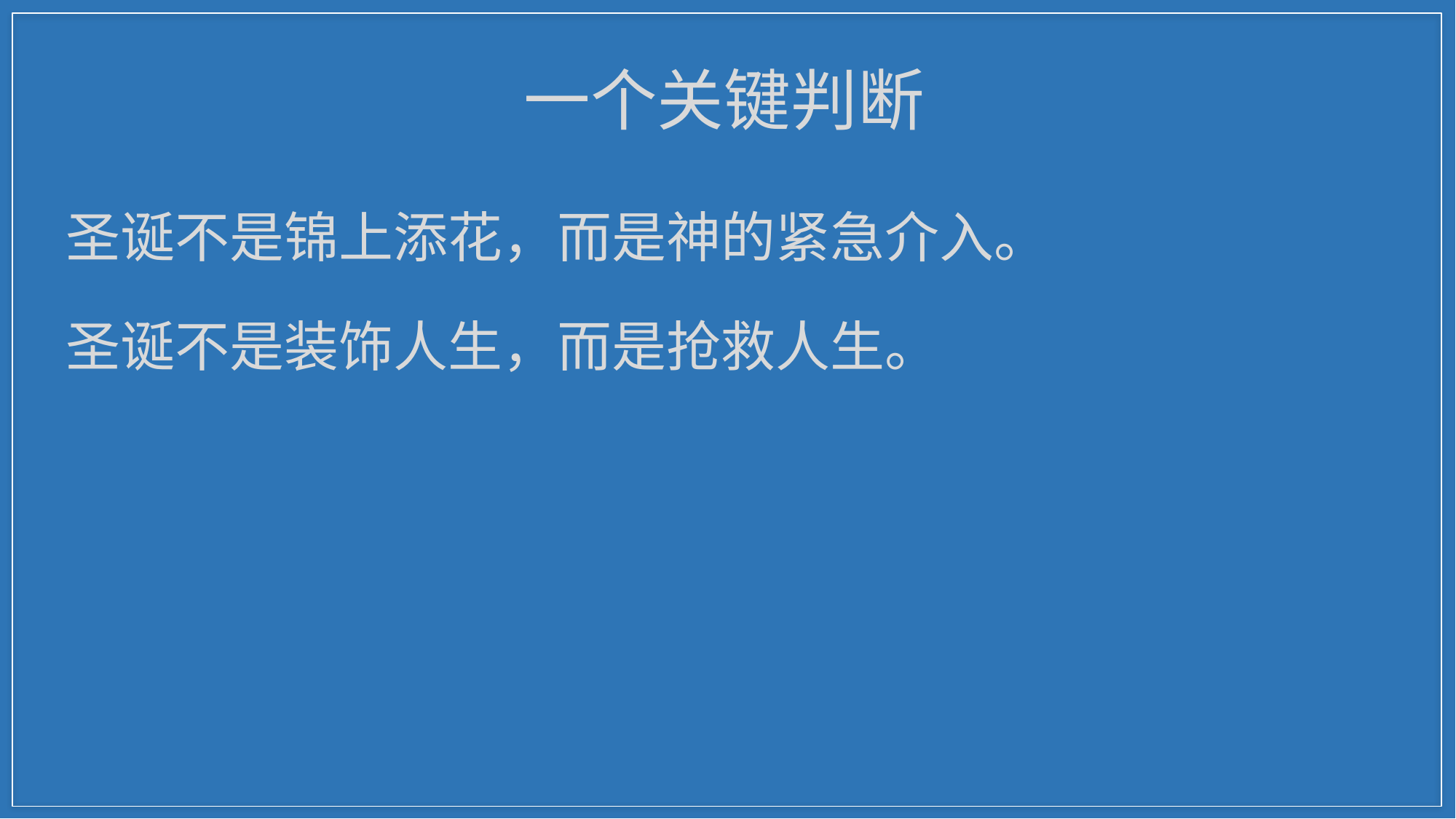

# 一个关键判断
圣诞不是锦上添花，而是神的紧急介入。
圣诞不是装饰人生，而是抢救人生。